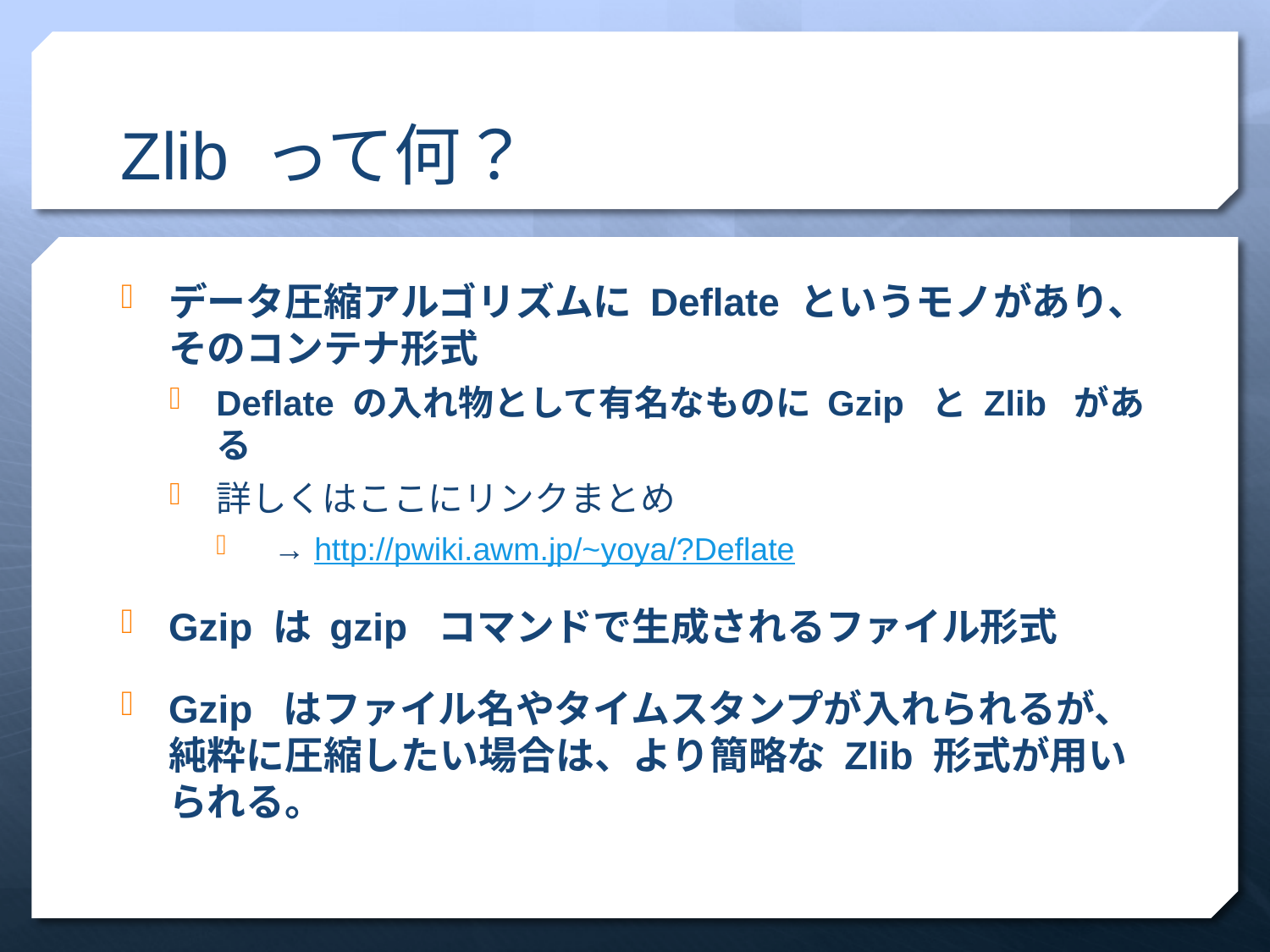

# Zlib って何？
データ圧縮アルゴリズムに Deflate というモノがあり、そのコンテナ形式
Deflate の入れ物として有名なものに Gzip  と Zlib  がある
詳しくはここにリンクまとめ
 → http://pwiki.awm.jp/~yoya/?Deflate
Gzip は gzip  コマンドで生成されるファイル形式
Gzip  はファイル名やタイムスタンプが入れられるが、純粋に圧縮したい場合は、より簡略な Zlib 形式が用いられる。